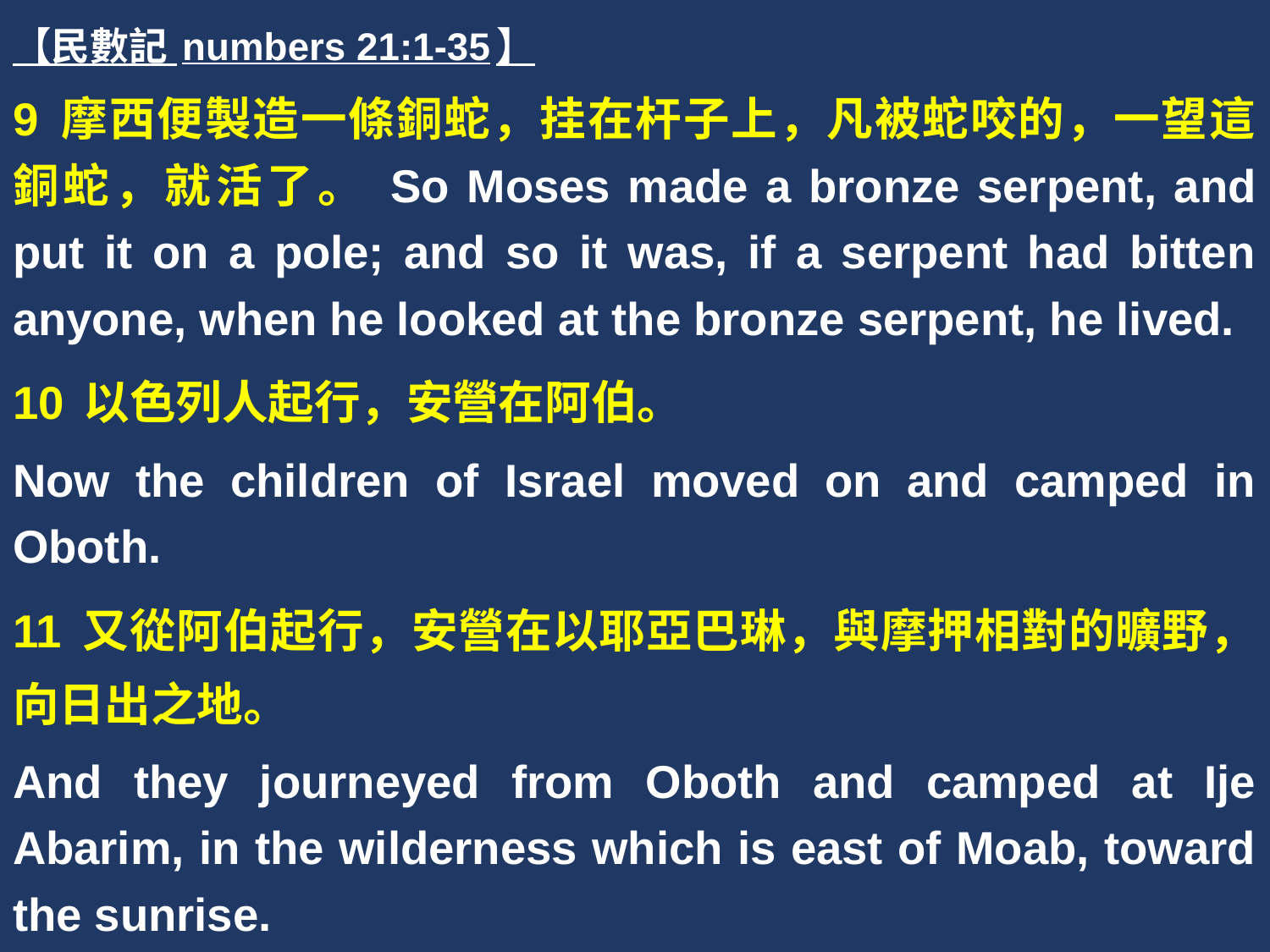

【民數記 numbers 21:1-35】
9 摩西便製造一條銅蛇，挂在杆子上，凡被蛇咬的，一望這銅蛇，就活了。 So Moses made a bronze serpent, and put it on a pole; and so it was, if a serpent had bitten anyone, when he looked at the bronze serpent, he lived.
10 以色列人起行，安營在阿伯。
Now the children of Israel moved on and camped in Oboth.
11 又從阿伯起行，安營在以耶亞巴琳，與摩押相對的曠野，向日出之地。
And they journeyed from Oboth and camped at Ije Abarim, in the wilderness which is east of Moab, toward the sunrise.